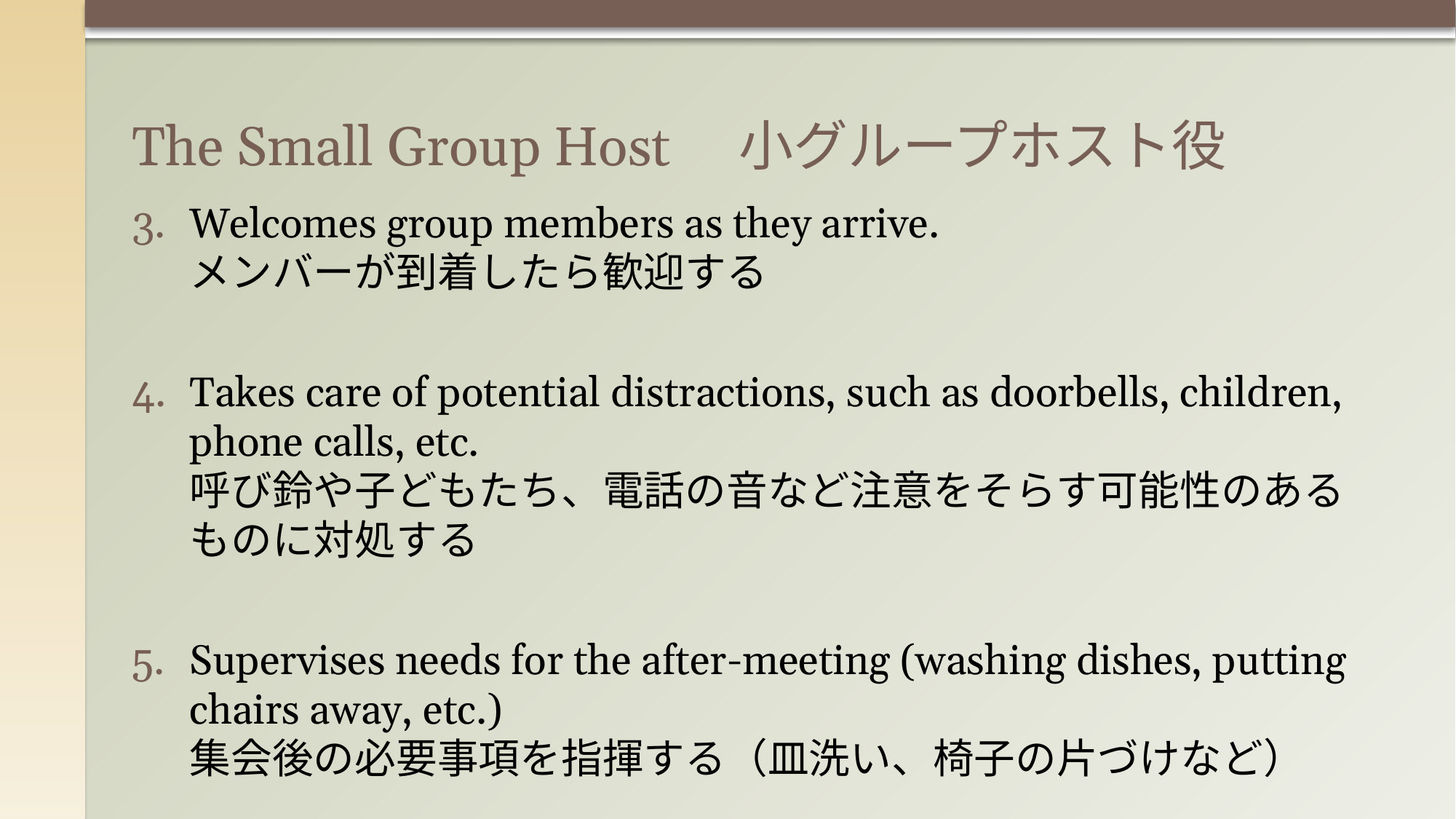

# The Small Group Host　小グループホスト役
Welcomes group members as they arrive.
メンバーが到着したら歓迎する

Takes care of potential distractions, such as doorbells, children, phone calls, etc.
呼び鈴や子どもたち、電話の音など注意をそらす可能性のあるものに対処する

Supervises needs for the after-meeting (washing dishes, putting chairs away, etc.)
集会後の必要事項を指揮する（皿洗い、椅子の片づけなど）